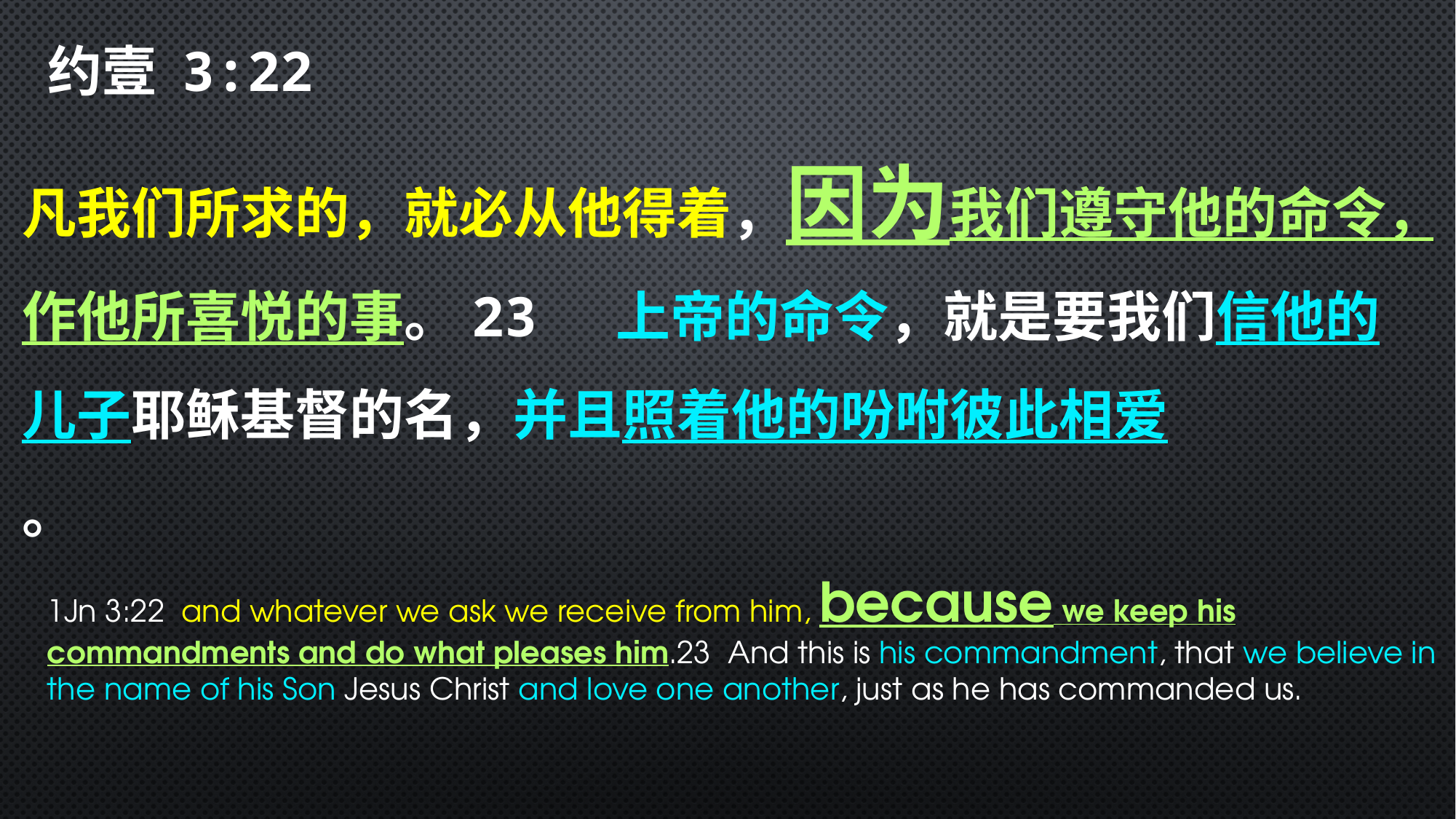

约壹 3:22
凡我们所求的，就必从他得着，因为我们遵守他的命令，作他所喜悦的事。23  上帝的命令，就是要我们信他的儿子耶稣基督的名，并且照着他的吩咐彼此相爱
。
1Jn 3:22  and whatever we ask we receive from him, because we keep his commandments and do what pleases him.23  And this is his commandment, that we believe in the name of his Son Jesus Christ and love one another, just as he has commanded us.